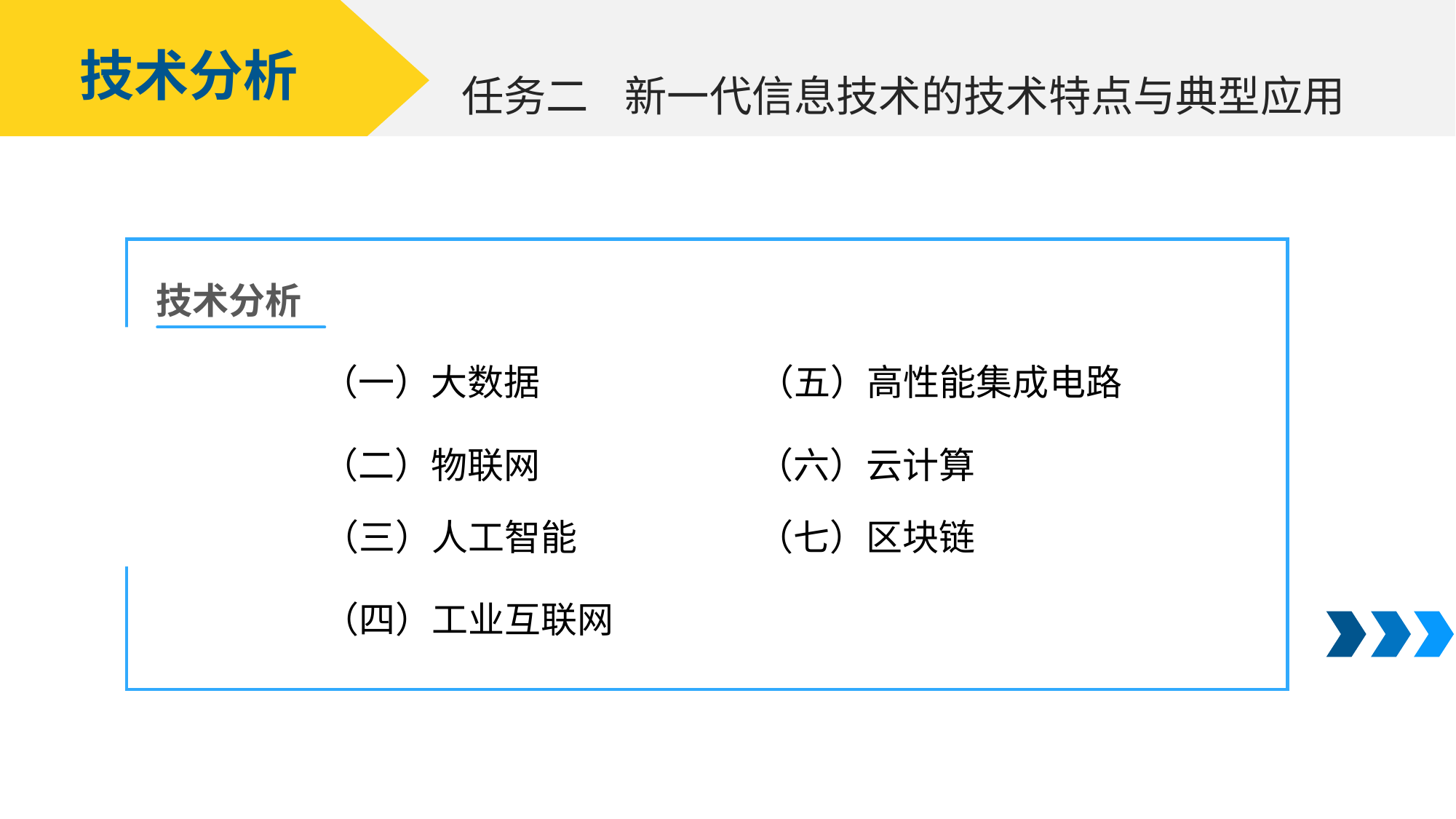

技术分析
新一代信息技术的技术特点与典型应用
任务二

技术分析

（五）高性能集成电路
（一）大数据
（六）云计算
（二）物联网
（七）区块链
（三）人工智能
（四）工业互联网